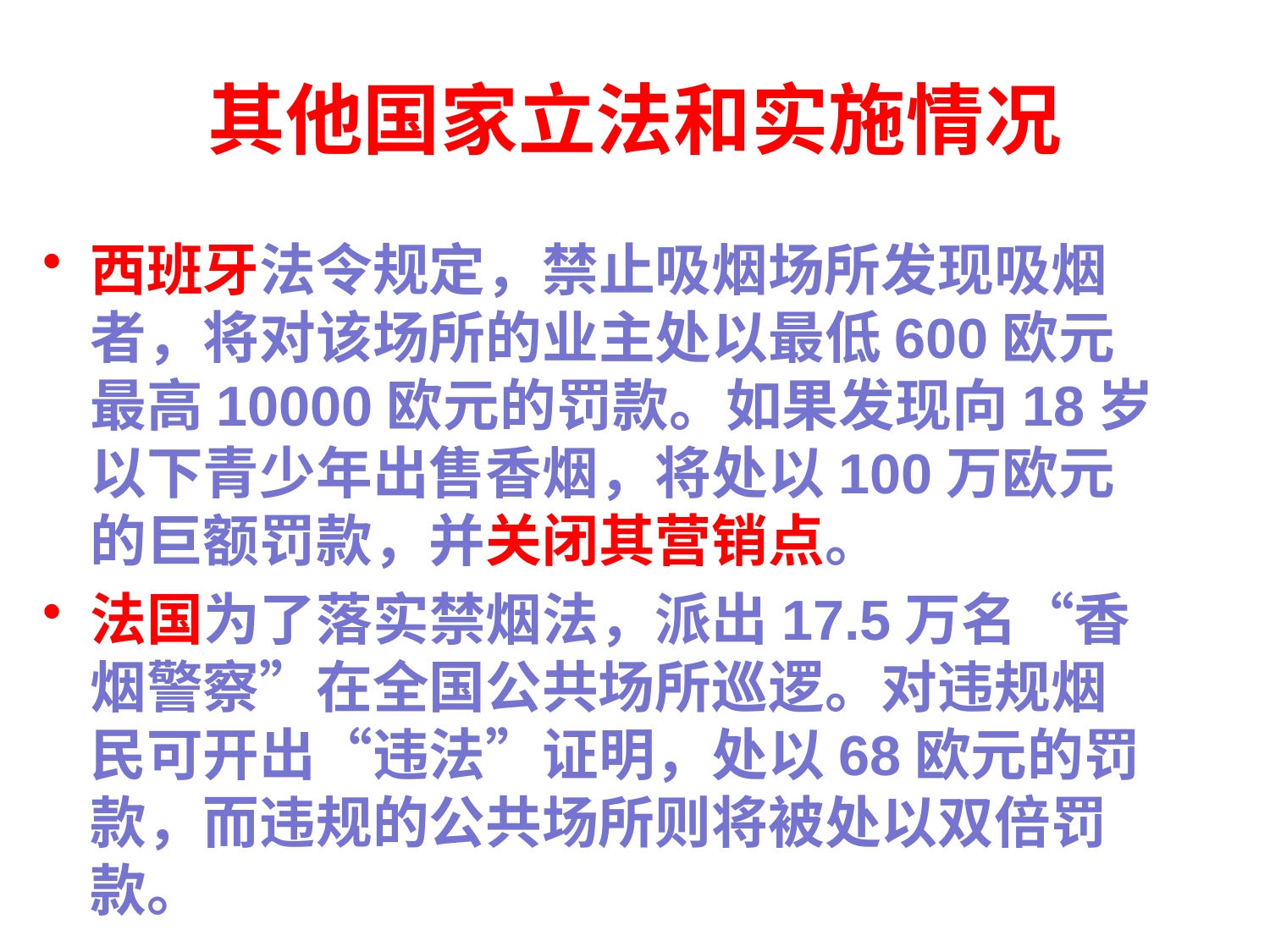

# 其他国家立法和实施情况
西班牙法令规定，禁止吸烟场所发现吸烟者，将对该场所的业主处以最低600欧元最高10000欧元的罚款。如果发现向18岁以下青少年出售香烟，将处以100万欧元的巨额罚款，并关闭其营销点。
法国为了落实禁烟法，派出17.5万名“香烟警察”在全国公共场所巡逻。对违规烟民可开出“违法”证明，处以68欧元的罚款，而违规的公共场所则将被处以双倍罚款。